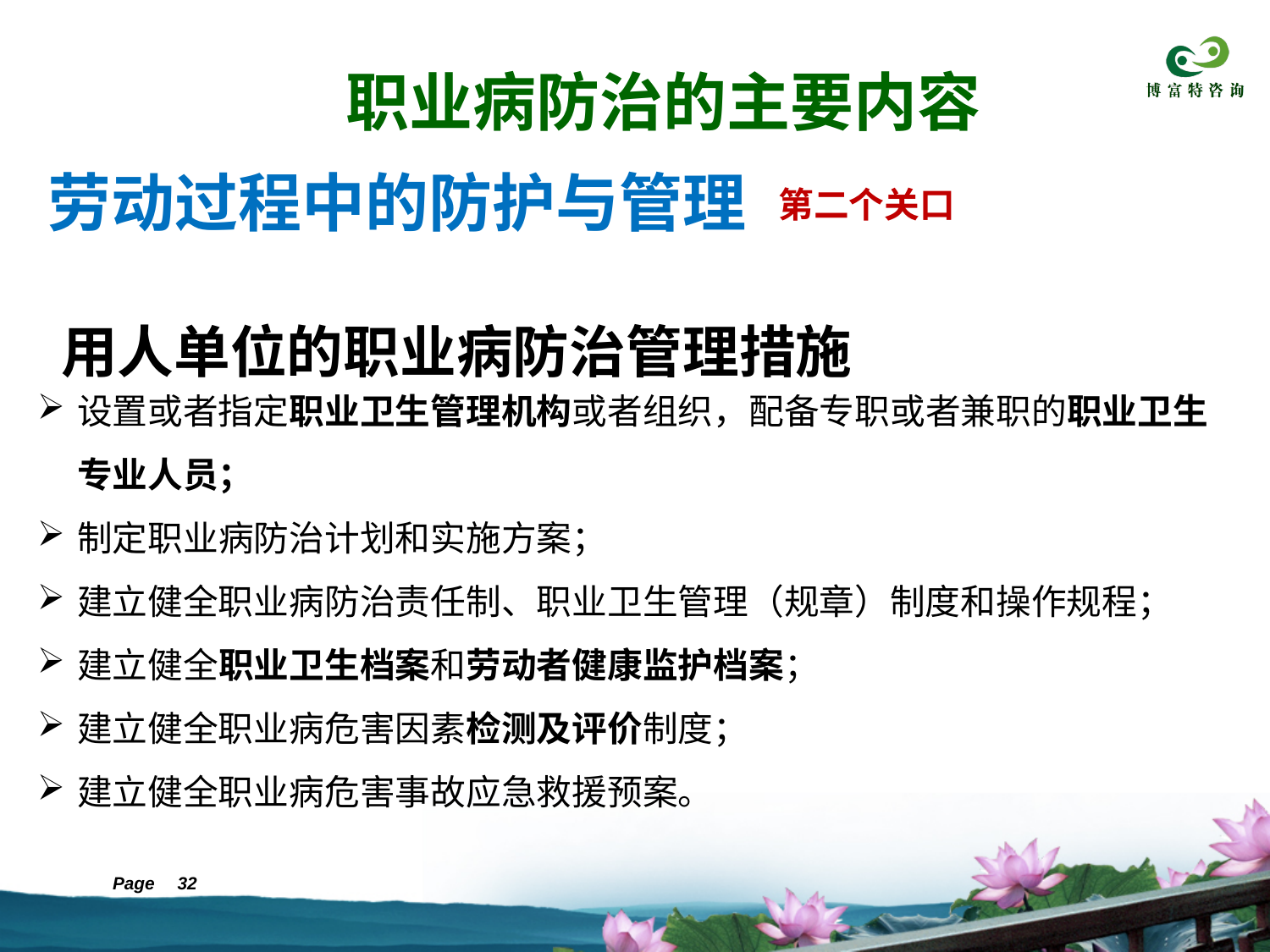

职业病防治的主要内容
劳动过程中的防护与管理
第二个关口
用人单位的职业病防治管理措施
设置或者指定职业卫生管理机构或者组织，配备专职或者兼职的职业卫生专业人员；
制定职业病防治计划和实施方案；
建立健全职业病防治责任制、职业卫生管理（规章）制度和操作规程；
建立健全职业卫生档案和劳动者健康监护档案；
建立健全职业病危害因素检测及评价制度；
建立健全职业病危害事故应急救援预案。